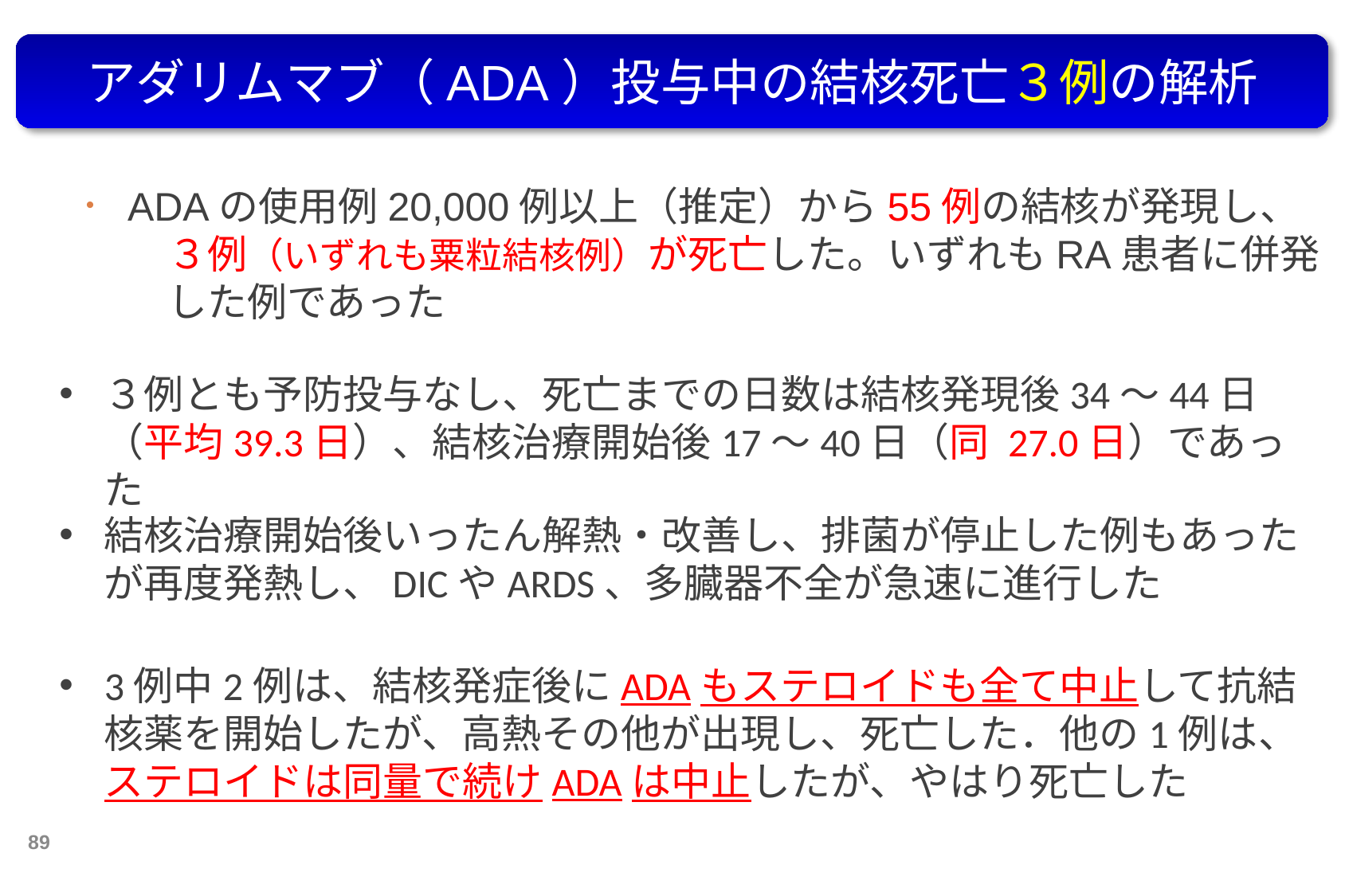

アダリムマブ（ADA）投与中の結核死亡３例の解析
ADAの使用例20,000例以上（推定）から55例の結核が発現し、　３例（いずれも粟粒結核例）が死亡した。いずれもRA患者に併発　した例であった
３例とも予防投与なし、死亡までの日数は結核発現後34～44日（平均39.3日）、結核治療開始後17～40日（同 27.0日）であった
結核治療開始後いったん解熱・改善し、排菌が停止した例もあったが再度発熱し、DICやARDS、多臓器不全が急速に進行した
3例中2例は、結核発症後にADAもステロイドも全て中止して抗結核薬を開始したが、高熱その他が出現し、死亡した．他の1例は、ステロイドは同量で続けADAは中止したが、やはり死亡した
89